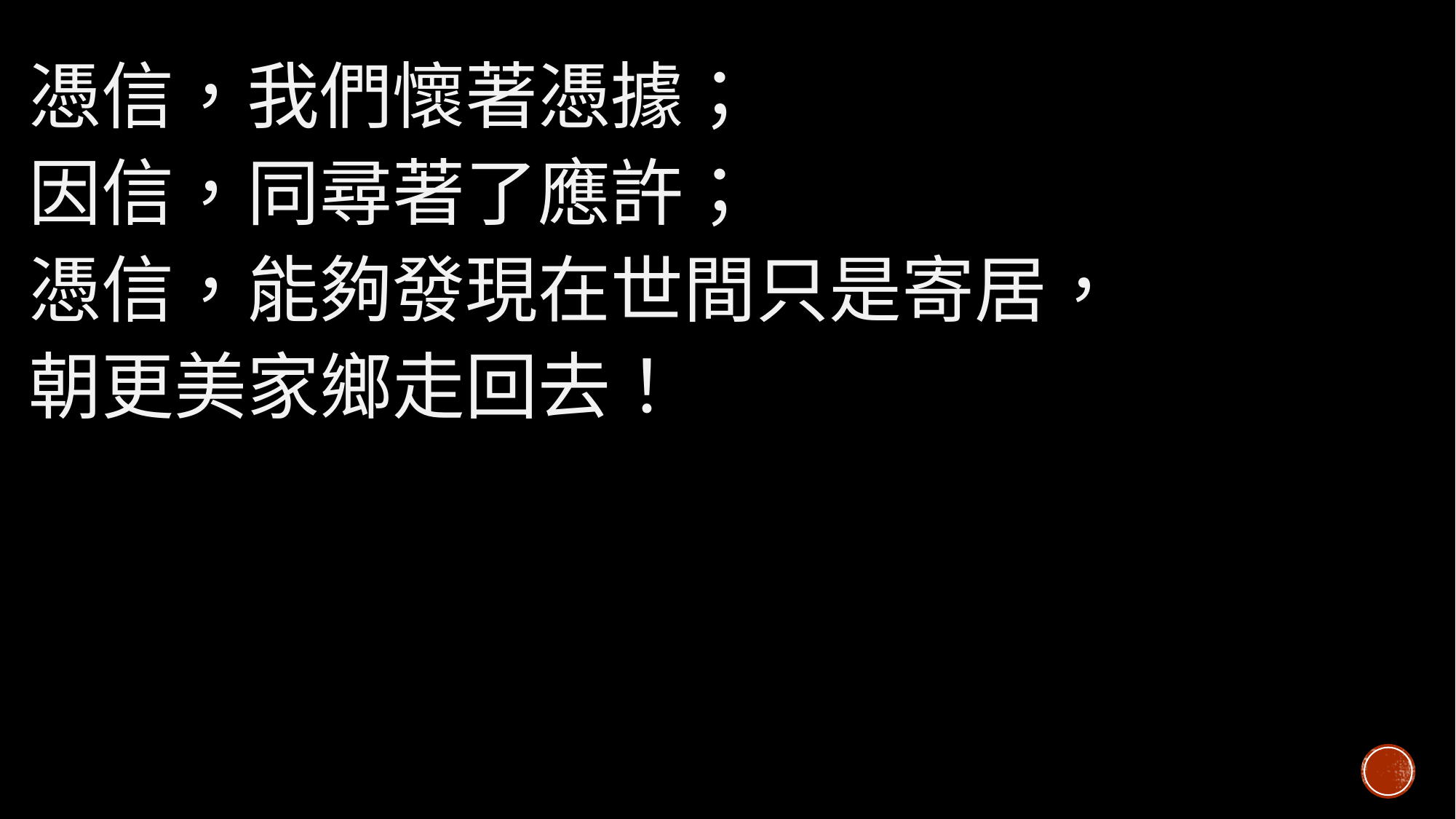

憑信，我們懷著憑據；
因信，同尋著了應許；
憑信，能夠發現在世間只是寄居，
朝更美家鄉走回去！